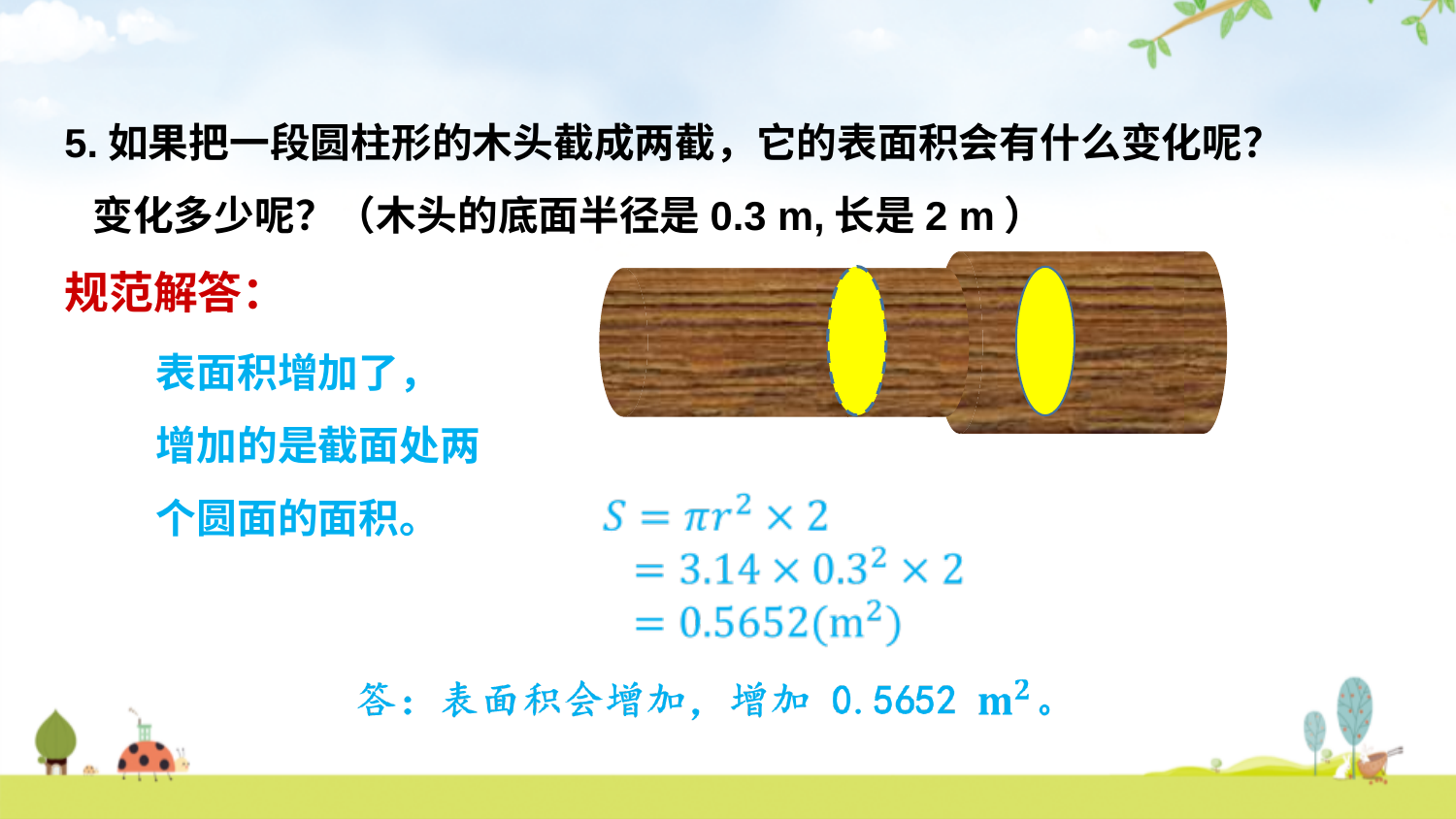

5.如果把一段圆柱形的木头截成两截，它的表面积会有什么变化呢？
  变化多少呢？（木头的底面半径是0.3 m,长是2 m）

规范解答：

表面积增加了，
增加的是截面处两个圆面的面积。